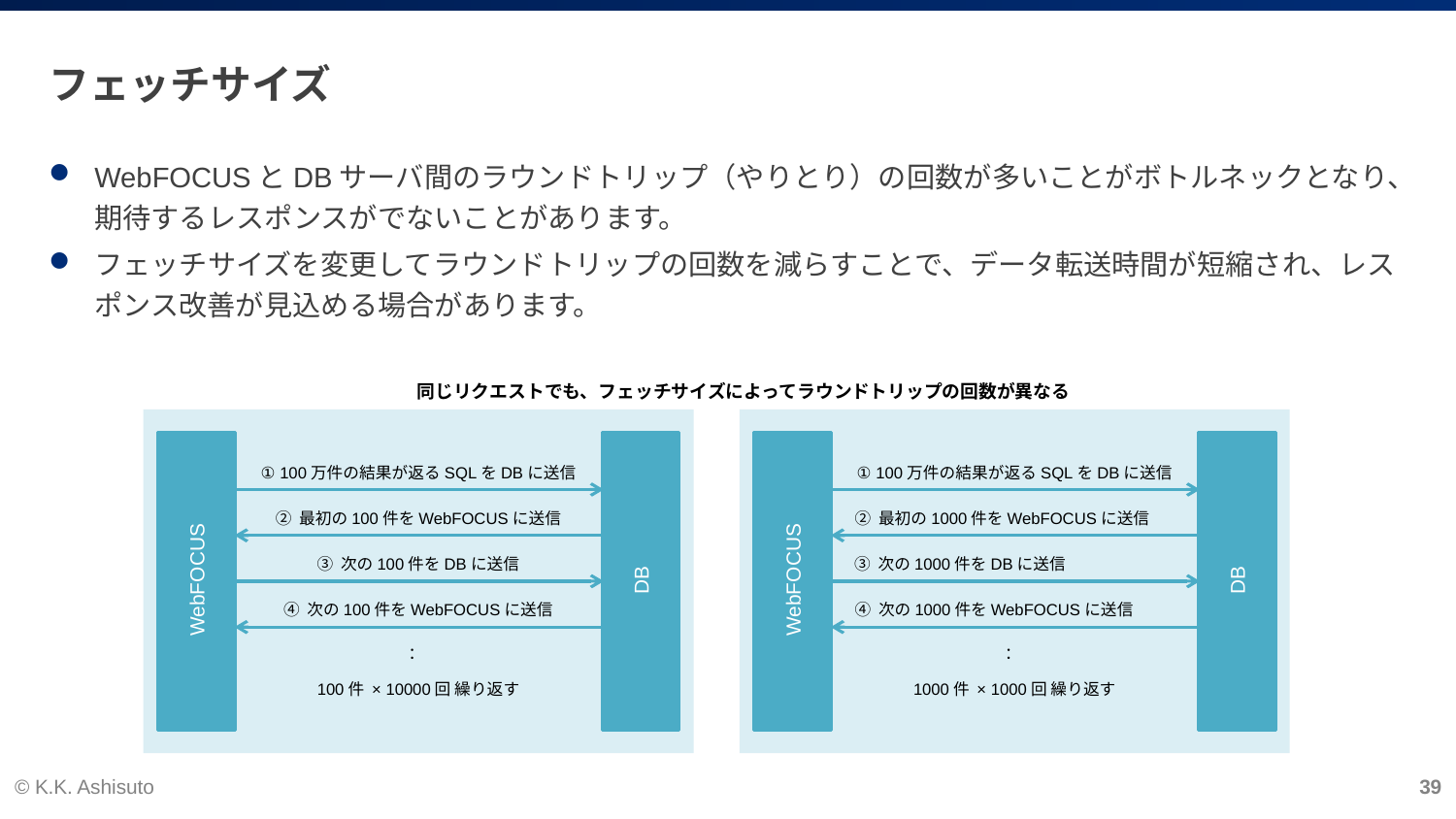

# フェッチサイズ
WebFOCUSとDBサーバ間のラウンドトリップ（やりとり）の回数が多いことがボトルネックとなり、期待するレスポンスがでないことがあります。
フェッチサイズを変更してラウンドトリップの回数を減らすことで、データ転送時間が短縮され、レスポンス改善が見込める場合があります。

同じリクエストでも、フェッチサイズによってラウンドトリップの回数が異なる

WebFOCUS
DB
WebFOCUS
DB
① 100万件の結果が返るSQLをDBに送信
① 100万件の結果が返るSQLをDBに送信
② 最初の100件をWebFOCUSに送信
② 最初の1000件をWebFOCUSに送信
③ 次の100件をDBに送信
③ 次の1000件をDBに送信
④ 次の100件をWebFOCUSに送信
④ 次の1000件をWebFOCUSに送信
：
：
100件 × 10000回 繰り返す
1000件 × 1000回 繰り返す
© K.K. Ashisuto
39